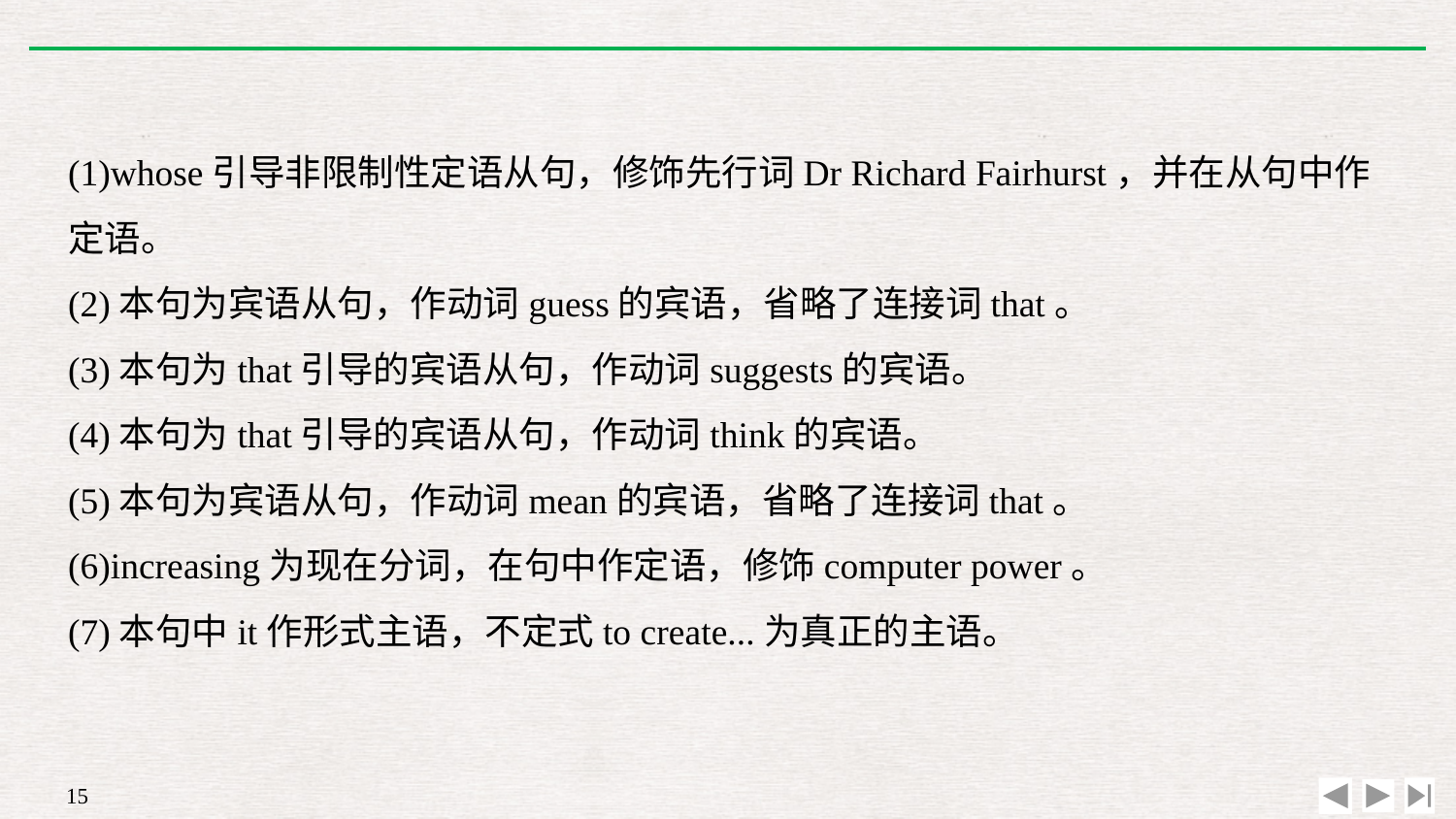

(1)whose引导非限制性定语从句，修饰先行词Dr Richard Fairhurst，并在从句中作定语。
(2)本句为宾语从句，作动词guess的宾语，省略了连接词that。
(3)本句为that引导的宾语从句，作动词suggests的宾语。
(4)本句为that引导的宾语从句，作动词think的宾语。
(5)本句为宾语从句，作动词mean的宾语，省略了连接词that。
(6)increasing为现在分词，在句中作定语，修饰computer power。
(7)本句中it作形式主语，不定式to create...为真正的主语。